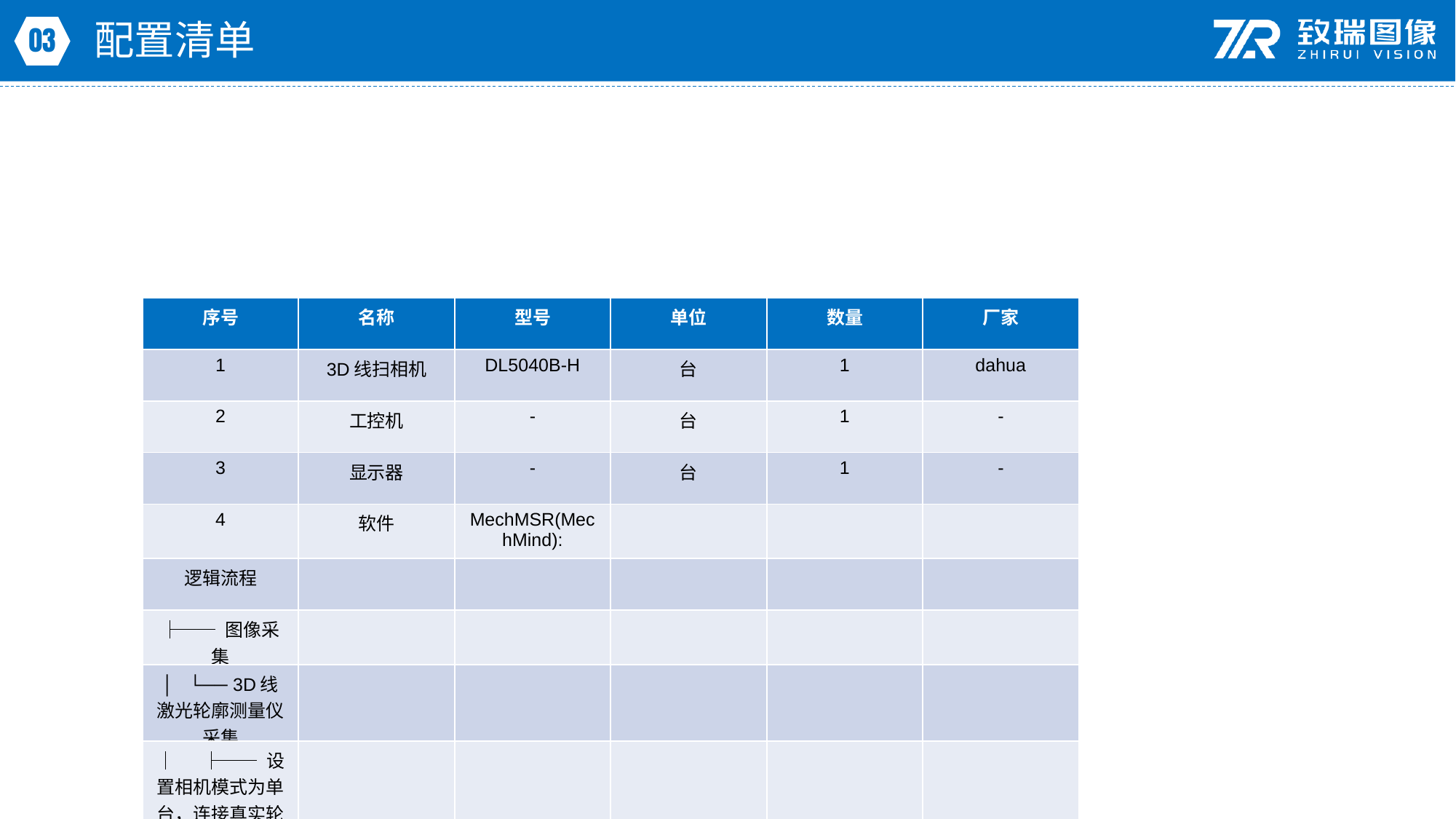

配置清单
03
| 序号 | 名称 | 型号 | 单位 | 数量 | 厂家 |
| --- | --- | --- | --- | --- | --- |
| 1 | 3D线扫相机 | DL5040B-H | 台 | 1 | dahua |
| 2 | 工控机 | - | 台 | 1 | - |
| 3 | 显示器 | - | 台 | 1 | - |
| 4 | 软件 | MechMSR(MechMind): |  |  |  |
| 逻辑流程 |  |  |  |  |  |
| ├── 图像采集 |  |  |  |  |  |
| │ └── 3D线激光轮廓测量仪采集 |  |  |  |  |  |
| │ ├── 设置相机模式为单台，连接真实轮廓测量仪 |  |  |  |  |  |
| │ ├── 配置参数组以获取高分辨率深度图和强度图（Y轴分辨率≤0.2mm） |  |  |  |  |  |
| │ ├── 开启数据采集状态，设置超时时间≥1.2s（1m/s速度下20mm物体的扫描时间） |  |  |  |  |  |
| │ └── 使用触发设置中的软触发同步传送带运动 |  |  |  |  |  |
| ├── 预处理 |  |  |  |  |  |
| │ ├── 表面点过滤（通过法向） |  |  |  |  |  |
| │ │ ├── 勾选特征区域，框选喷码区域（20×20mm范围） |  |  |  |  |  |
| │ │ ├── 法向量最大角度设为60°，噪声去除等级设为中度 |  |  |  |  |  |
| │ │ └── 平滑大小设为3px以消除表面噪点 |  |  |  |  |  |
| │ └── 表面预处理 |  |  |  |  |  |
| │ ├── 滤波器类型选择裁剪，限定喷码区域 |  |  |  |  |  |
| │ └── 启用强度图处理，设置二值化阈值区分喷码与背景 |  |  |  |  |  |
| ├── 喷码完整性检测 |  |  |  |  |  |
| │ ├── Blob分析 |  |  |  |  |  |
| │ │ ├── 勾选使用强度图，设置高度阈值为喷码深度范围（±0.1mm） |  |  |  |  |  |
| │ │ ├── 使用面积滤波器（最小面积=200px²，对应20×20mm²区域） |  |  |  |  |  |
| │ │ ├── 开操作核大小设为3px，消除小噪点 |  |  |  |  |  |
| │ │ └── 输出Blob数量、中心点坐标及面积值 |  |  |  |  |  |
| │ └── 轮廓拟合线（可选） |  |  |  |  |  |
| │ ├── 对喷码边缘进行直线拟合，设置离群点百分比=30% |  |  |  |  |  |
| │ └── 检测拟合线与理论喷码边界的偏差（最大误差≤0.2mm） |  |  |  |  |  |
| ├── 结果处理 |  |  |  |  |  |
| │ ├── 在输出栏勾选Blob数量、面积等测量项 |  |  |  |  |  |
| │ ├── 设置合格范围 | 套 | 1 | MechMSR(MechMind): |  |  |
| 逻辑流程 |  |  |  |  |  |
| ├── 图像采集 |  |  |  |  |  |
| │ └── 3D线激光轮廓测量仪采集 |  |  |  |  |  |
| │ ├── 设置相机模式为单台，连接真实轮廓测量仪 |  |  |  |  |  |
| │ ├── 配置参数组以获取高分辨率深度图和强度图（Y轴分辨率≤0.2mm） |  |  |  |  |  |
| │ ├── 开启数据采集状态，设置超时时间≥1.2s（1m/s速度下20mm物体的扫描时间） |  |  |  |  |  |
| │ └── 使用触发设置中的软触发同步传送带运动 |  |  |  |  |  |
| ├── 预处理 |  |  |  |  |  |
| │ ├── 表面点过滤（通过法向） |  |  |  |  |  |
| │ │ ├── 勾选特征区域，框选喷码区域（20×20mm范围） |  |  |  |  |  |
| │ │ ├── 法向量最大角度设为60°，噪声去除等级设为中度 |  |  |  |  |  |
| │ │ └── 平滑大小设为3px以消除表面噪点 |  |  |  |  |  |
| │ └── 表面预处理 |  |  |  |  |  |
| │ ├── 滤波器类型选择裁剪，限定喷码区域 |  |  |  |  |  |
| │ └── 启用强度图处理，设置二值化阈值区分喷码与背景 |  |  |  |  |  |
| ├── 喷码完整性检测 |  |  |  |  |  |
| │ ├── Blob分析 |  |  |  |  |  |
| │ │ ├── 勾选使用强度图，设置高度阈值为喷码深度范围（±0.1mm） |  |  |  |  |  |
| │ │ ├── 使用面积滤波器（最小面积=200px²，对应20×20mm²区域） |  |  |  |  |  |
| │ │ ├── 开操作核大小设为3px，消除小噪点 |  |  |  |  |  |
| │ │ └── 输出Blob数量、中心点坐标及面积值 |  |  |  |  |  |
| │ └── 轮廓拟合线（可选） |  |  |  |  |  |
| │ ├── 对喷码边缘进行直线拟合，设置离群点百分比=30% |  |  |  |  |  |
| │ └── 检测拟合线与理论喷码边界的偏差（最大误差≤0.2mm） |  |  |  |  |  |
| ├── 结果处理 |  |  |  |  |  |
| │ ├── 在输出栏勾选Blob数量、面积等测量项 |  |  |  |  |  |
| │ ├── 设置合格范围 |  |  |  |  |  |